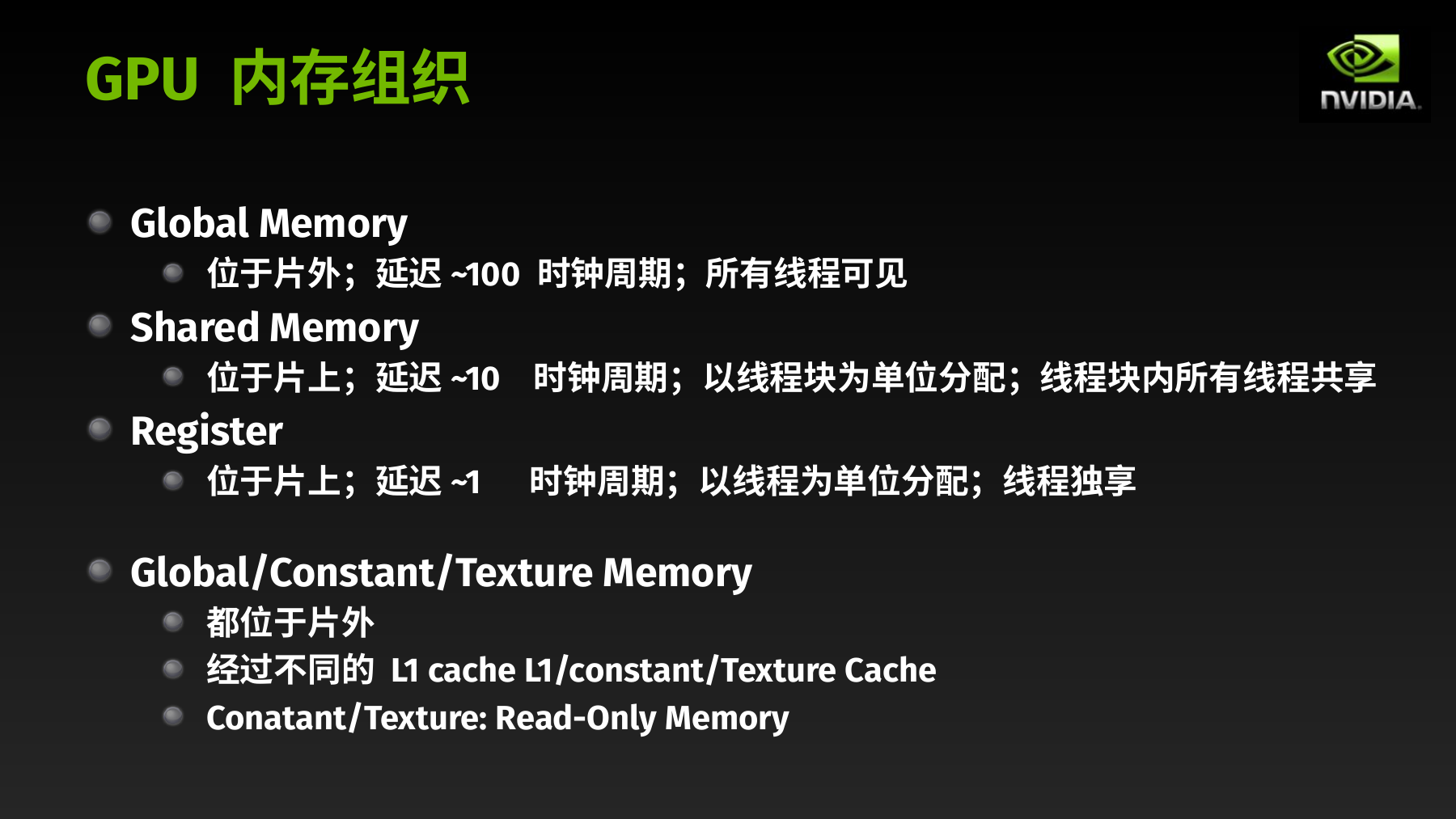

# GPU 内存组织
Global Memory
位于片外；延迟~100 时钟周期；所有线程可见
Shared Memory
位于片上；延迟~10   时钟周期；以线程块为单位分配；线程块内所有线程共享
Register
位于片上；延迟~1     时钟周期；以线程为单位分配；线程独享

Global/Constant/Texture Memory
都位于片外
经过不同的 L1 cache L1/constant/Texture Cache
Conatant/Texture: Read-Only Memory